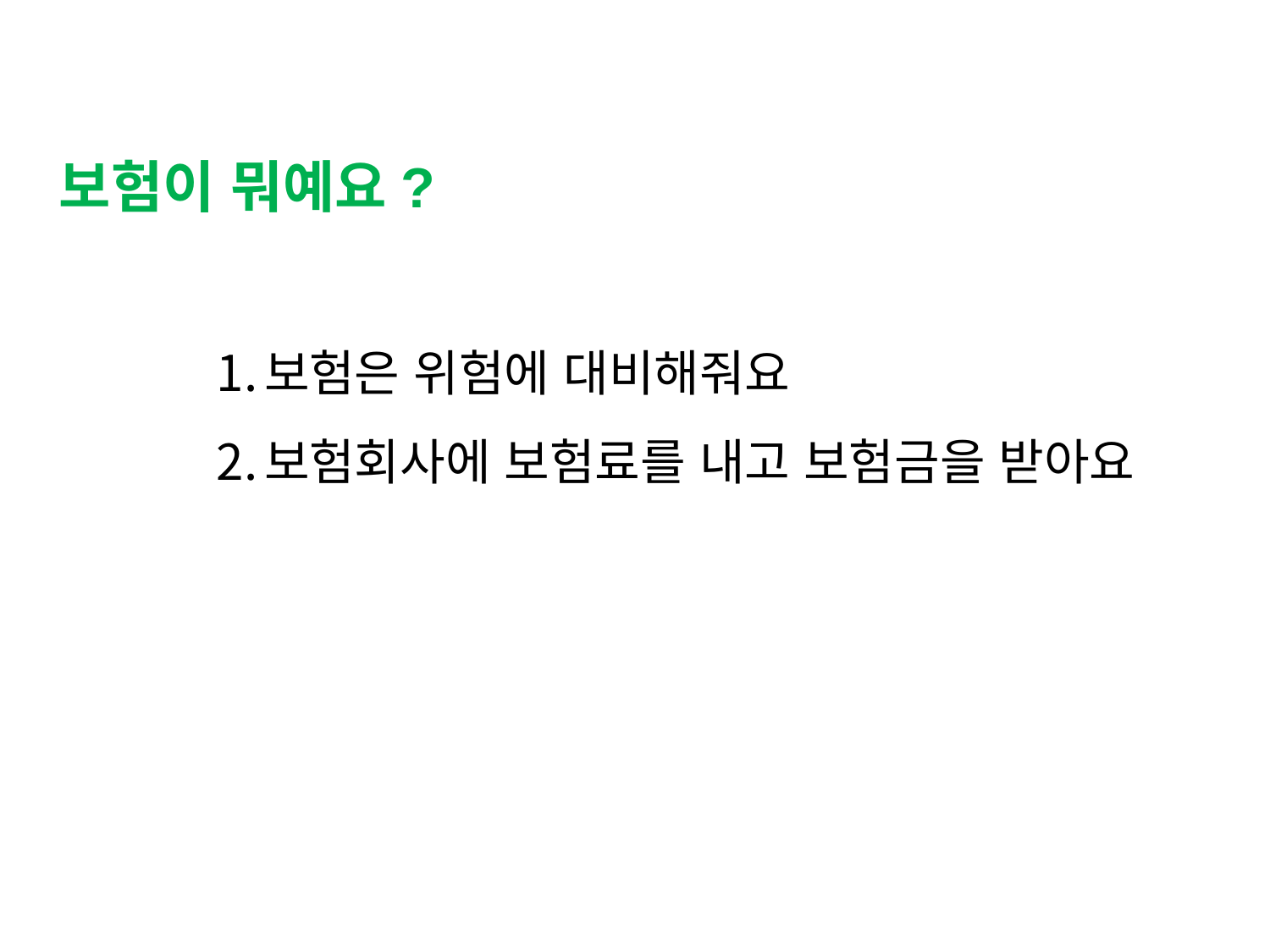

보험이 뭐예요?
보험은 위험에 대비해줘요
보험회사에 보험료를 내고 보험금을 받아요